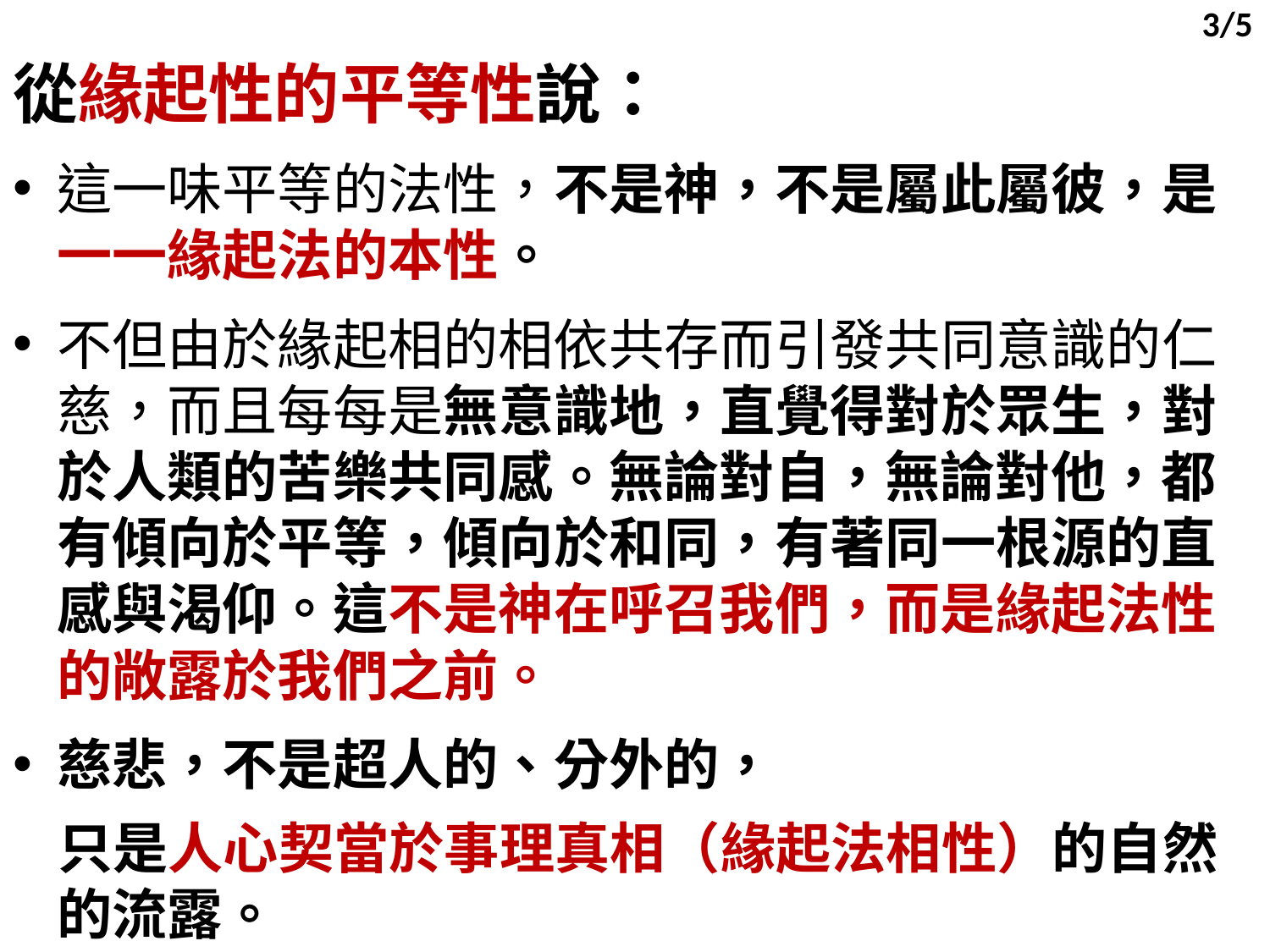

3/5
從緣起性的平等性說：
這一味平等的法性，不是神，不是屬此屬彼，是一一緣起法的本性。
不但由於緣起相的相依共存而引發共同意識的仁慈，而且每每是無意識地，直覺得對於眾生，對於人類的苦樂共同感。無論對自，無論對他，都有傾向於平等，傾向於和同，有著同一根源的直感與渴仰。這不是神在呼召我們，而是緣起法性的敞露於我們之前。
慈悲，不是超人的、分外的，
   只是人心契當於事理真相（緣起法相性）的自然的流露。